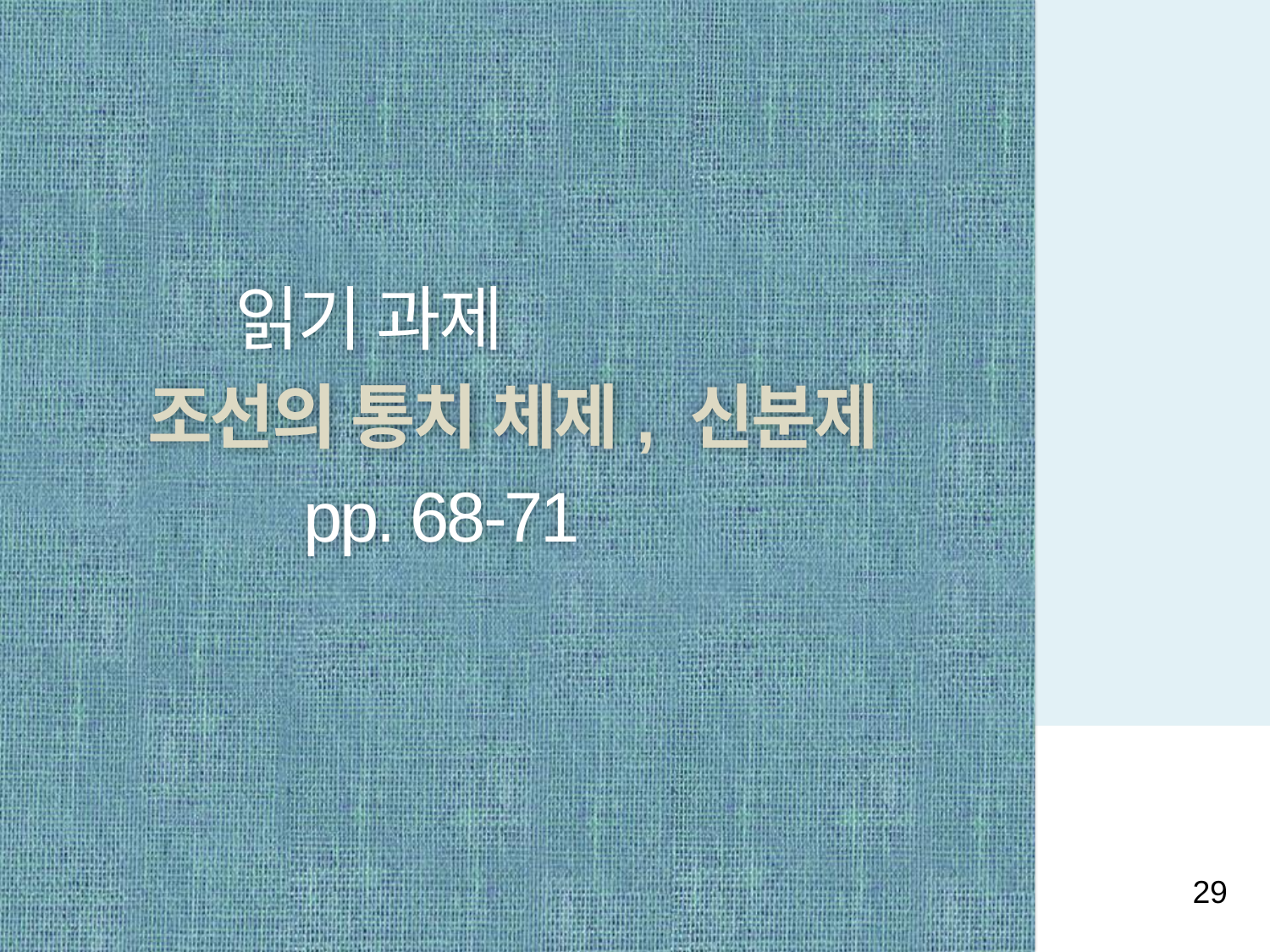

# 읽기 과제 조선의 통치 체제, 신분제 pp. 68-71
29